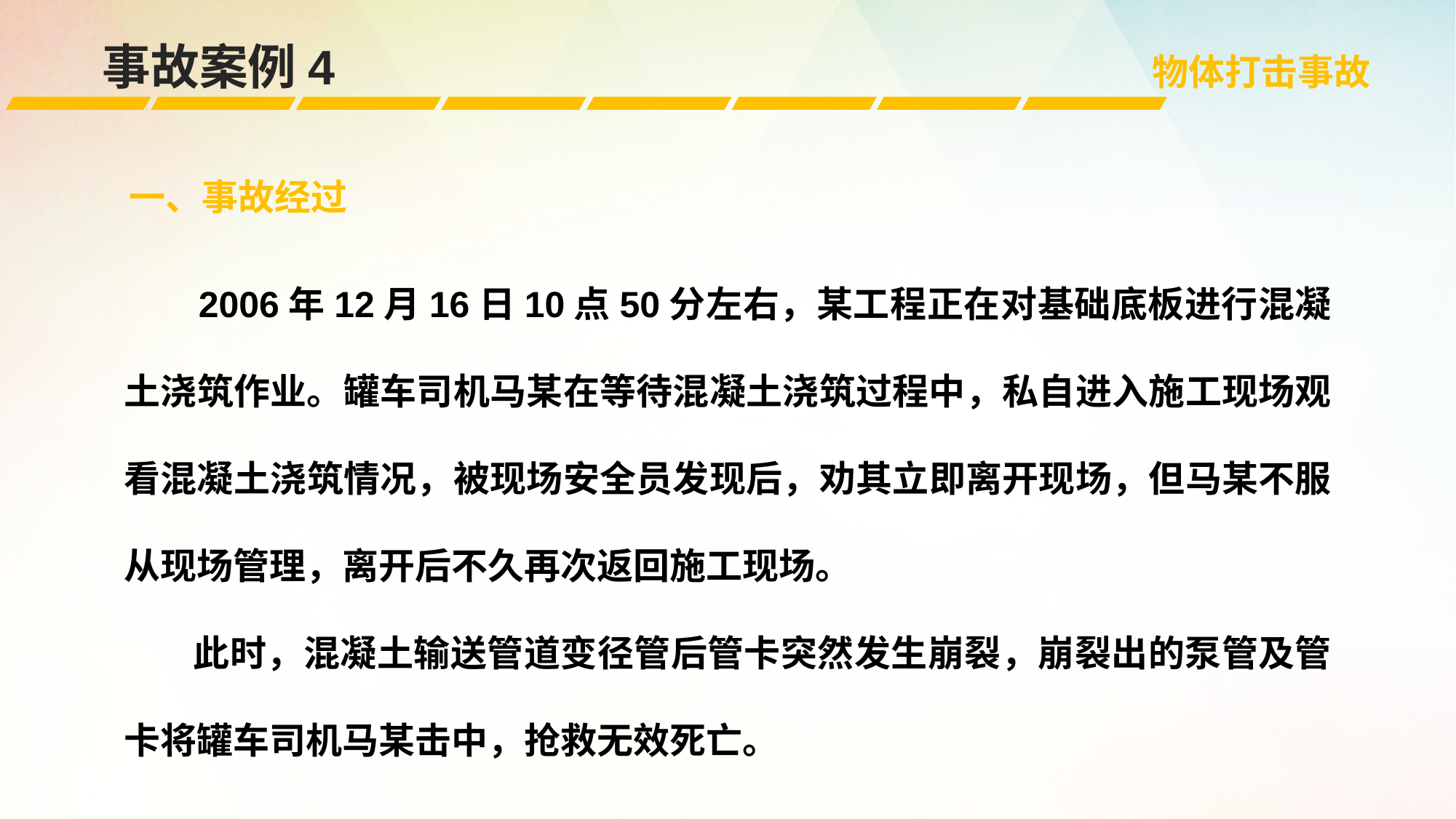

事故案例4
物体打击事故
一、事故经过
       2006年12月16日10点50分左右，某工程正在对基础底板进行混凝土浇筑作业。罐车司机马某在等待混凝土浇筑过程中，私自进入施工现场观看混凝土浇筑情况，被现场安全员发现后，劝其立即离开现场，但马某不服从现场管理，离开后不久再次返回施工现场。
       此时，混凝土输送管道变径管后管卡突然发生崩裂，崩裂出的泵管及管卡将罐车司机马某击中，抢救无效死亡。